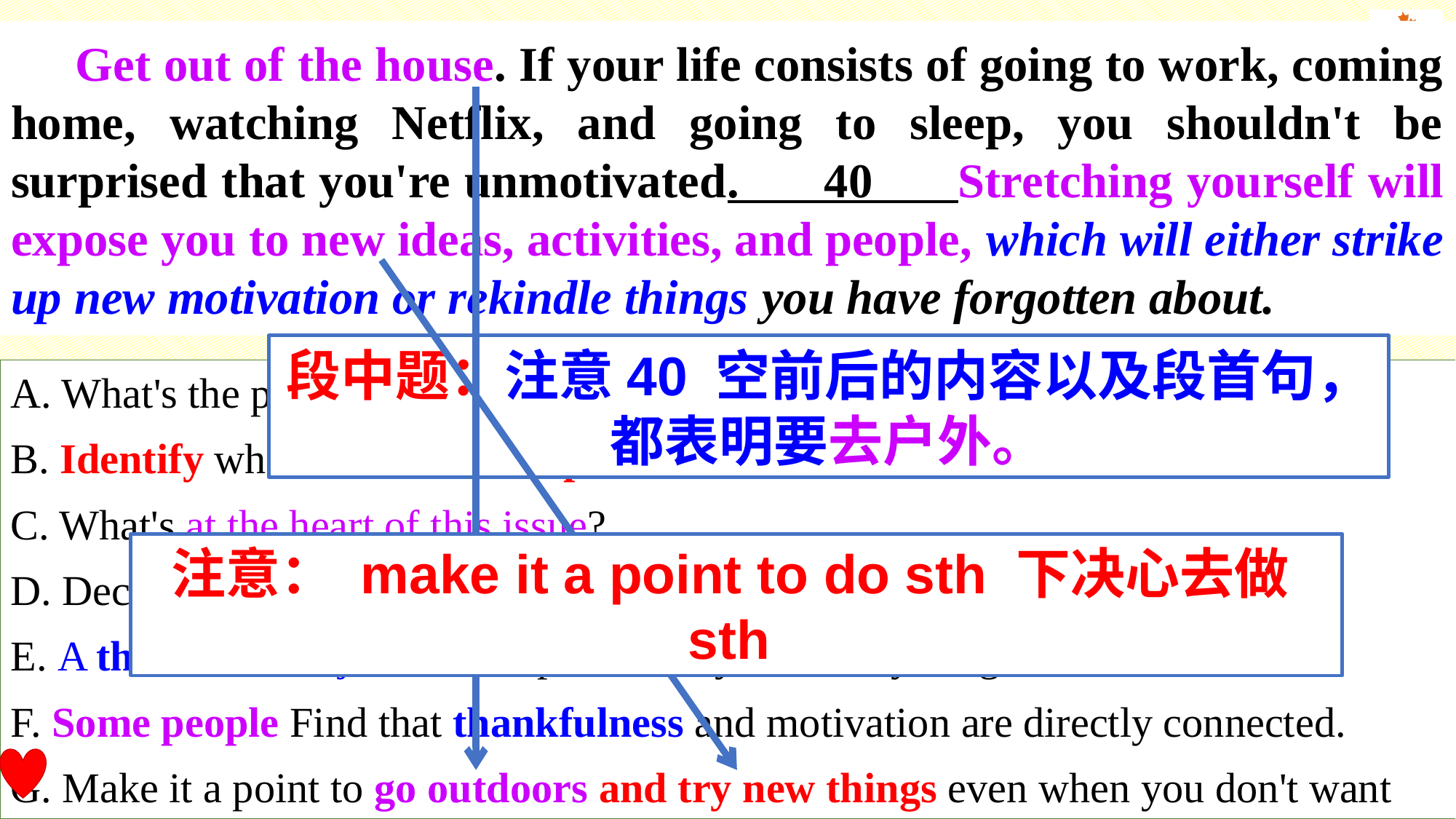

Get out of the house. If your life consists of going to work, coming home, watching Netflix, and going to sleep, you shouldn't be surprised that you're unmotivated.      40      Stretching yourself will expose you to new ideas, activities, and people, which will either strike up new motivation or rekindle things you have forgotten about.
段中题：注意40 空前后的内容以及段首句，都表明要去户外。
A. What's the possible solution?
B. Identify when motivation slips.
C. What's at the heart of this issue?
D. Decide what works best for you and give it a try.
E. A thankfulness journal is a perfect way to show your gratitude to others.
F. Some people Find that thankfulness and motivation are directly connected.
G. Make it a point to go outdoors and try new things even when you don't want to.

注意： make it a point to do sth 下决心去做sth